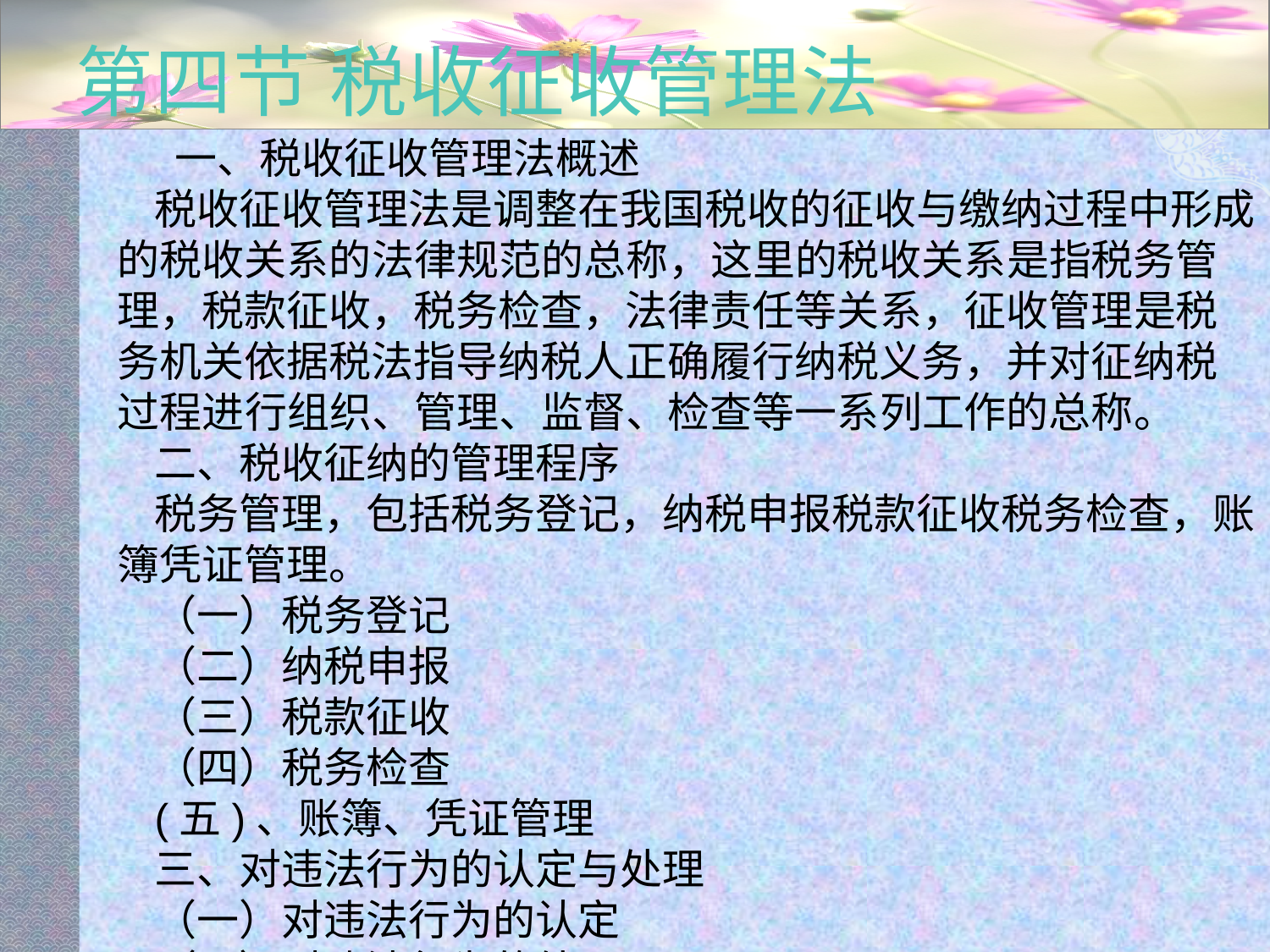

# 第四节 税收征收管理法
 一、税收征收管理法概述
税收征收管理法是调整在我国税收的征收与缴纳过程中形成的税收关系的法律规范的总称，这里的税收关系是指税务管理，税款征收，税务检查，法律责任等关系，征收管理是税务机关依据税法指导纳税人正确履行纳税义务，并对征纳税过程进行组织、管理、监督、检查等一系列工作的总称。
二、税收征纳的管理程序
税务管理，包括税务登记，纳税申报税款征收税务检查，账簿凭证管理。
（一）税务登记
（二）纳税申报
（三）税款征收
（四）税务检查
(五)、账簿、凭证管理
三、对违法行为的认定与处理
（一）对违法行为的认定
（二）对违法行为的处理